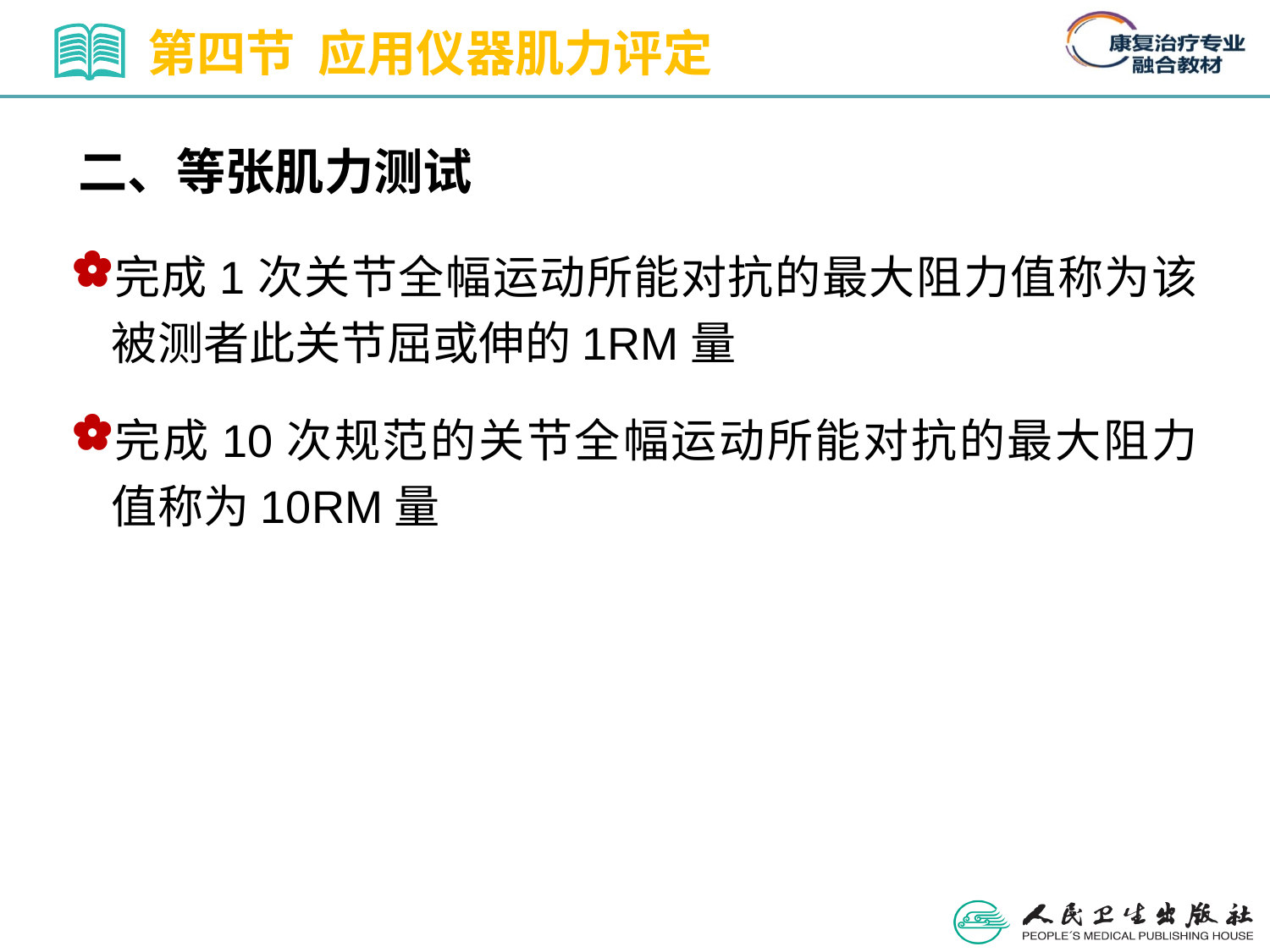

第四节  应用仪器肌力评定
二、等张肌力测试
完成1次关节全幅运动所能对抗的最大阻力值称为该被测者此关节屈或伸的1RM量
完成10次规范的关节全幅运动所能对抗的最大阻力值称为10RM量